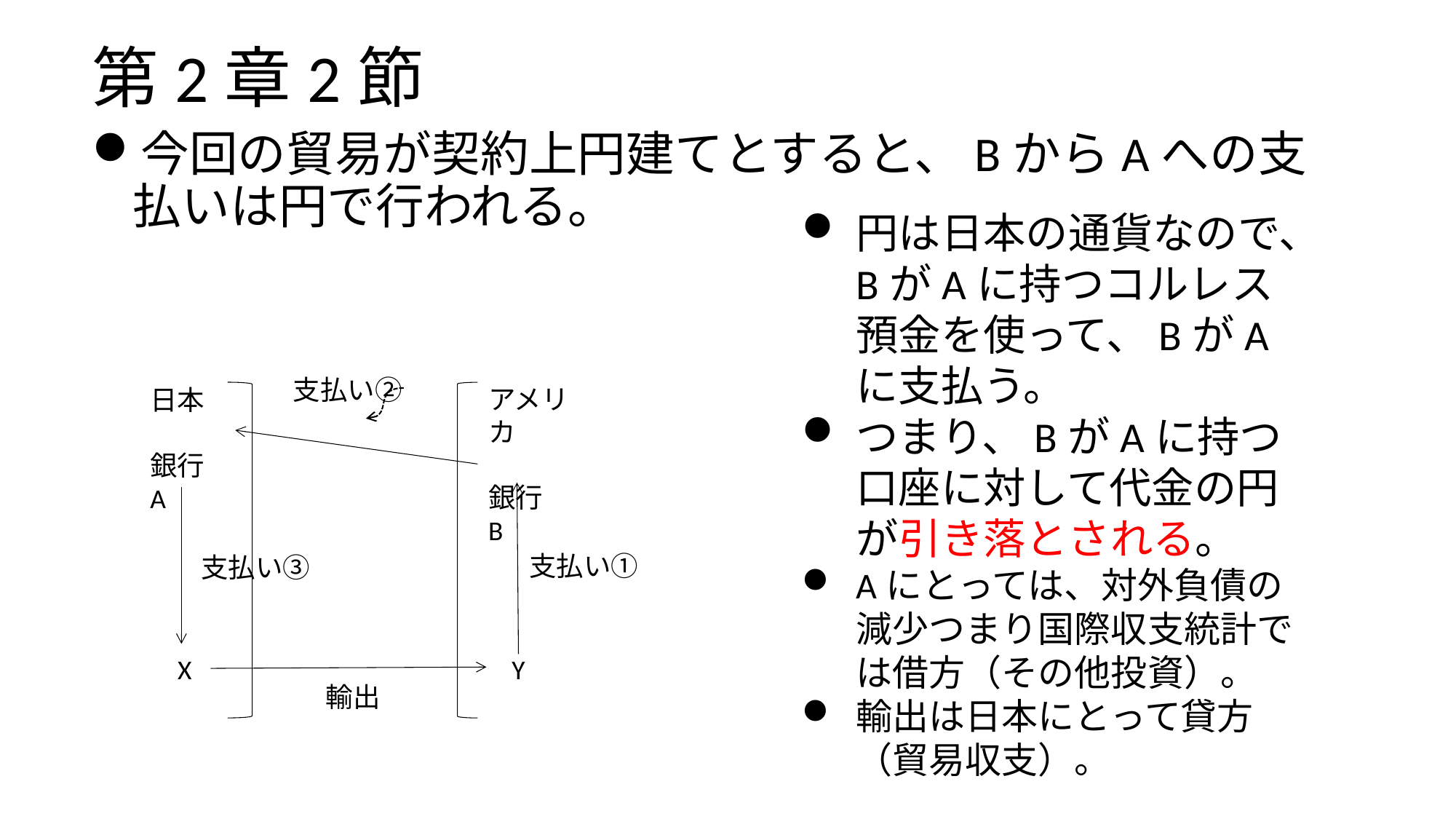

# 第2章2節
今回の貿易が契約上円建てとすると、BからAへの支払いは円で行われる。
円は日本の通貨なので、BがAに持つコルレス預金を使って、BがAに支払う。
つまり、BがAに持つ口座に対して代金の円が引き落とされる。
Aにとっては、対外負債の減少つまり国際収支統計では借方（その他投資）。
輸出は日本にとって貸方（貿易収支）。
支払い②
アメリカ

銀行　B
日本

銀行　A

支払い➀
支払い➂
X
Y
輸出